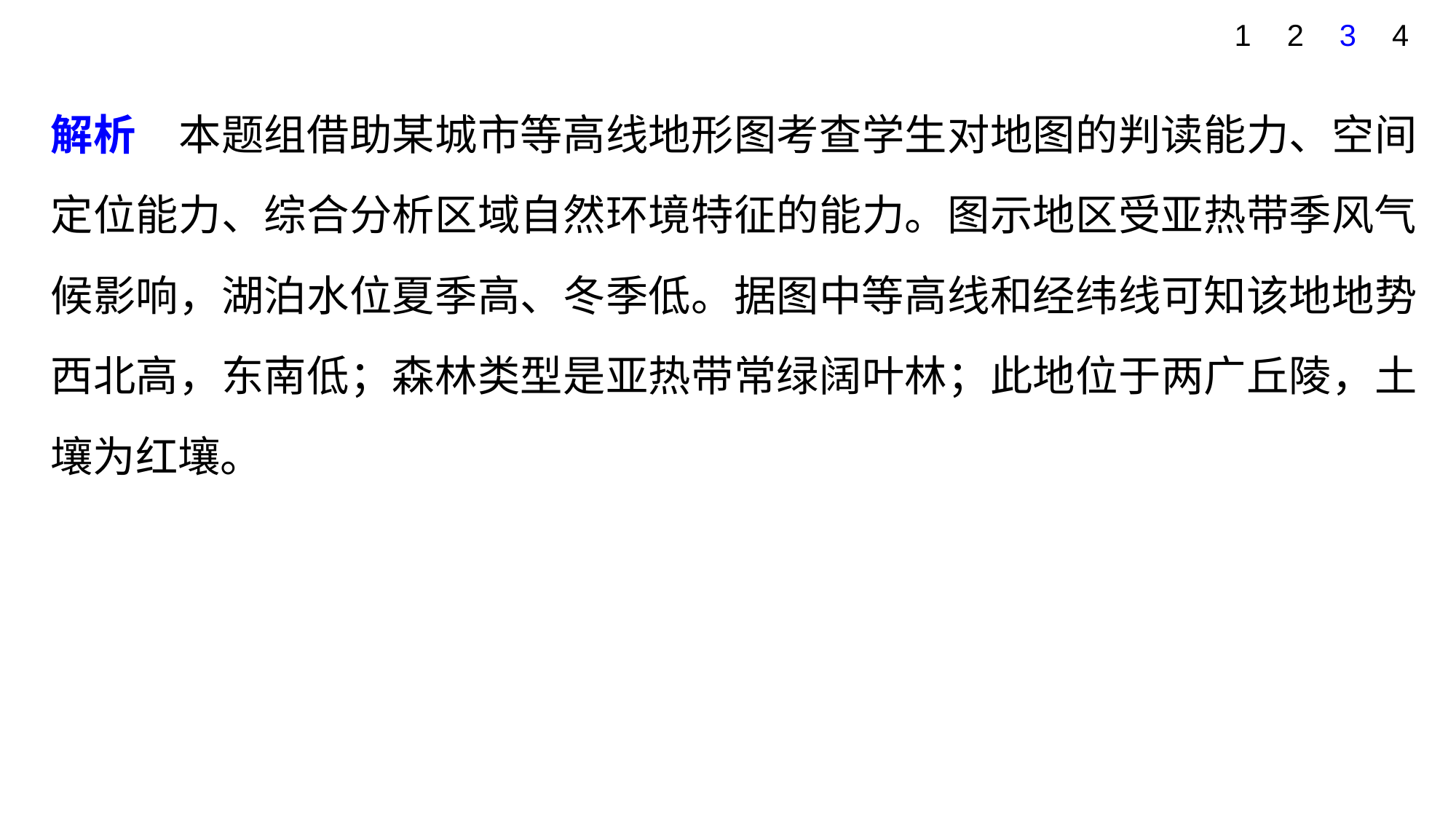

1
2
3
4
解析　本题组借助某城市等高线地形图考查学生对地图的判读能力、空间定位能力、综合分析区域自然环境特征的能力。图示地区受亚热带季风气候影响，湖泊水位夏季高、冬季低。据图中等高线和经纬线可知该地地势西北高，东南低；森林类型是亚热带常绿阔叶林；此地位于两广丘陵，土壤为红壤。